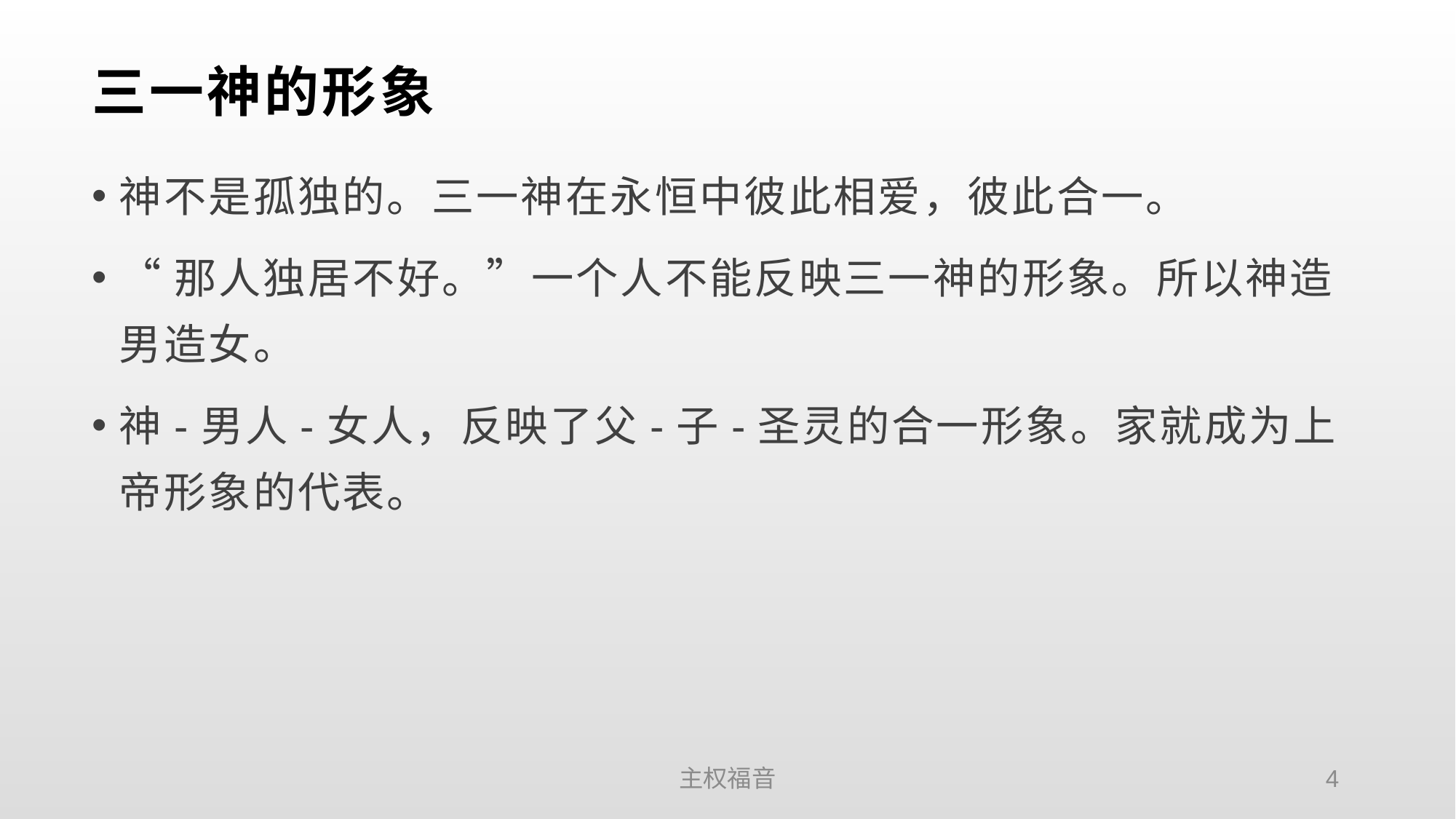

# 三一神的形象
神不是孤独的。三一神在永恒中彼此相爱，彼此合一。
“那人独居不好。”一个人不能反映三一神的形象。所以神造男造女。
神-男人-女人，反映了父-子-圣灵的合一形象。家就成为上帝形象的代表。
主权福音
4